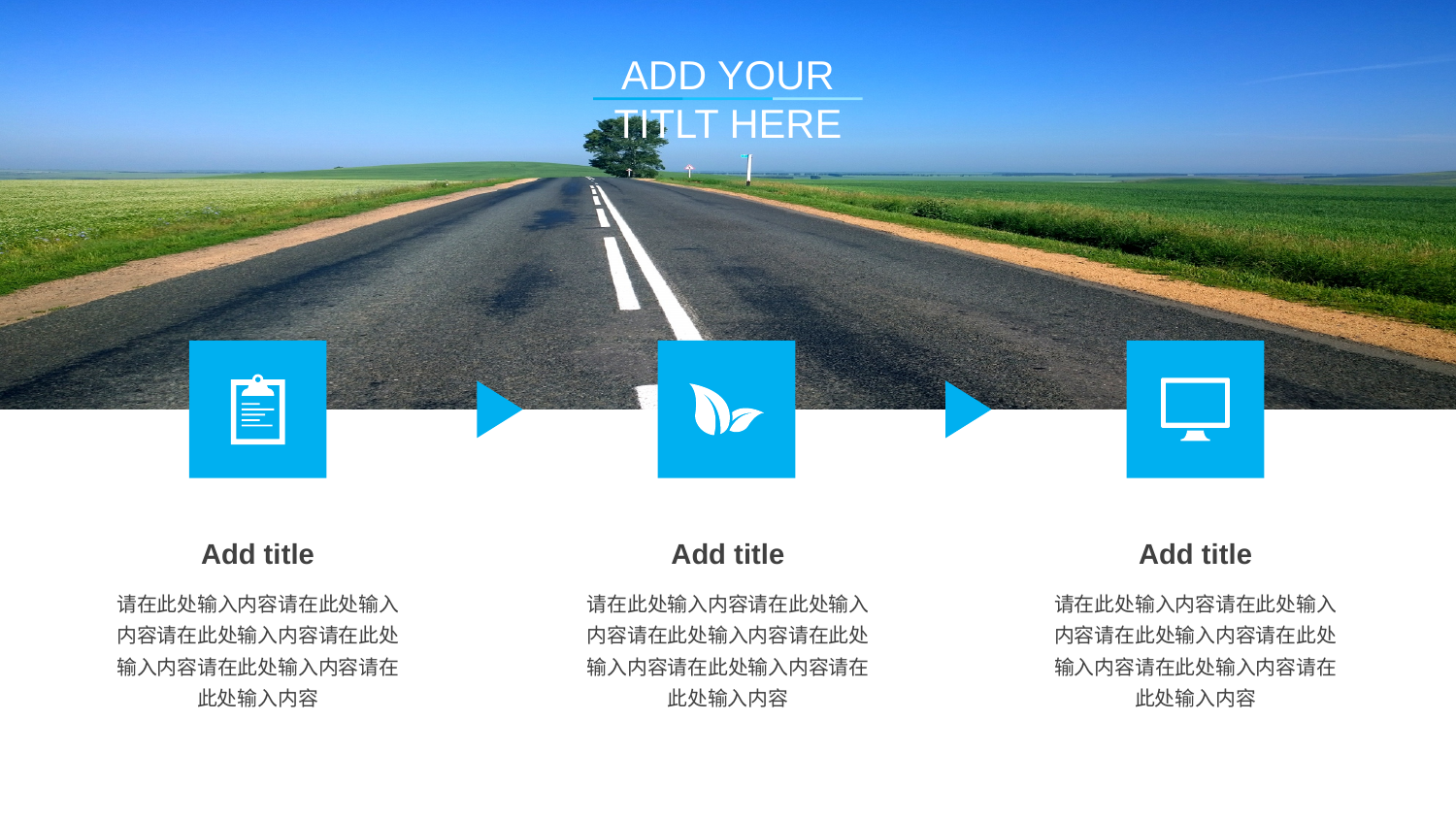

ADD YOUR TITLT HERE

Add title

Add title

Add title
请在此处输入内容请在此处输入内容请在此处输入内容请在此处输入内容请在此处输入内容请在此处输入内容
请在此处输入内容请在此处输入内容请在此处输入内容请在此处输入内容请在此处输入内容请在此处输入内容
请在此处输入内容请在此处输入内容请在此处输入内容请在此处输入内容请在此处输入内容请在此处输入内容